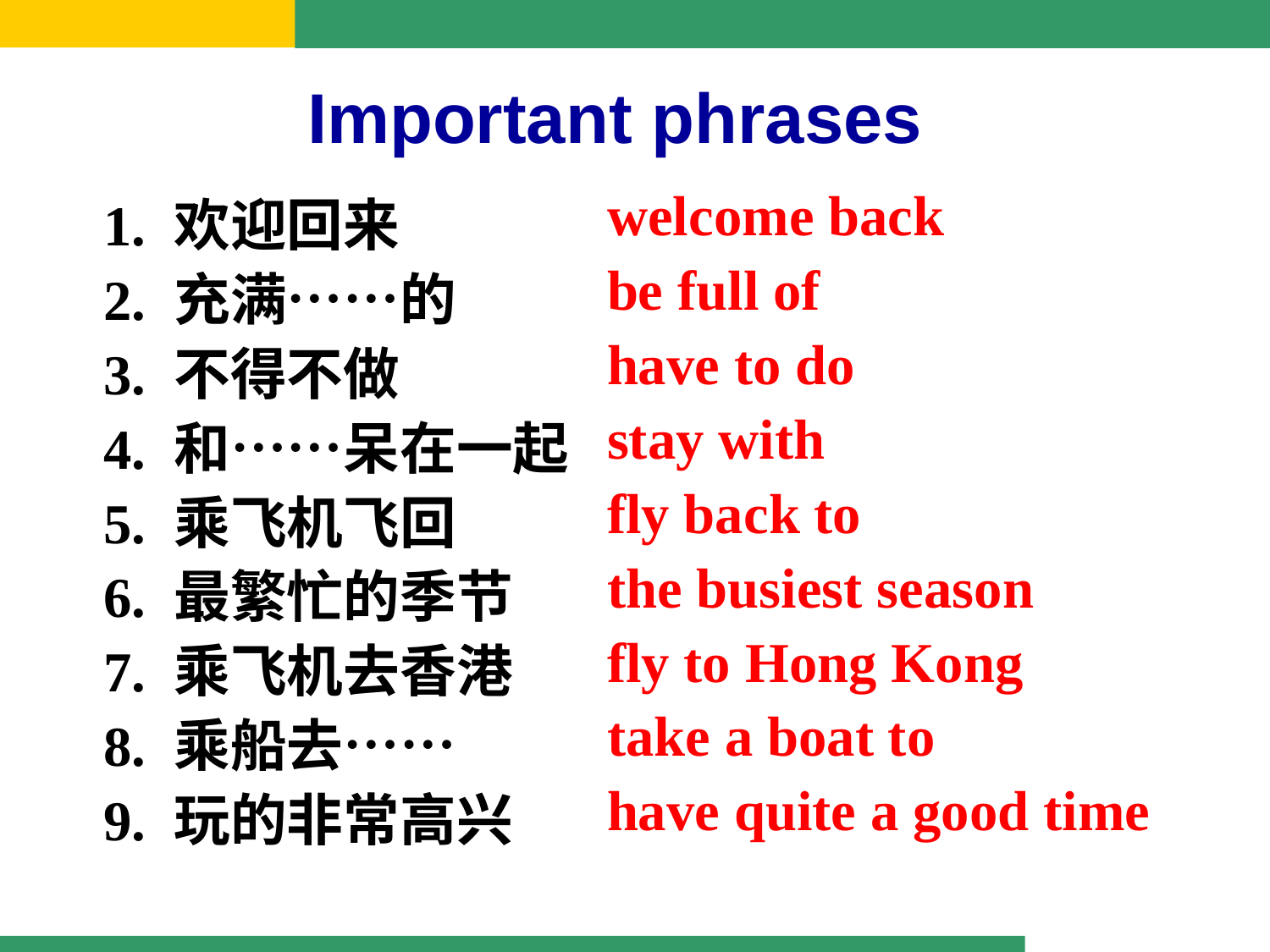

Important phrases
welcome back
be full of
have to do
stay with
fly back to
the busiest season
fly to Hong Kong
take a boat to
have quite a good time
1. 欢迎回来
2. 充满……的
3. 不得不做
4. 和……呆在一起
5. 乘飞机飞回
6. 最繁忙的季节
7. 乘飞机去香港
8. 乘船去……
9. 玩的非常高兴